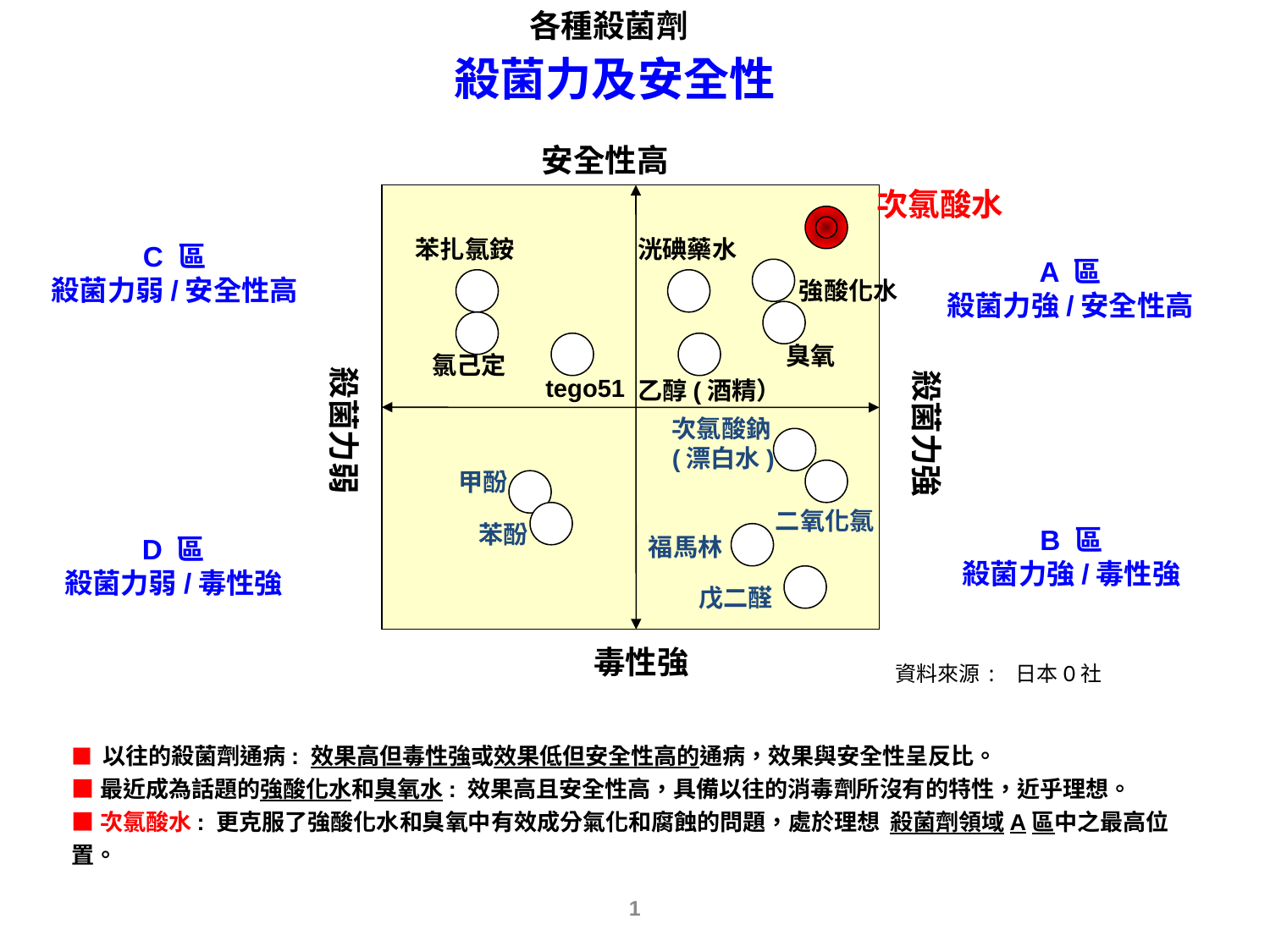

各種殺菌劑
殺菌力及安全性
安全性高
次氯酸水

苯扎氯銨
洸碘藥水

強酸化水

臭氧
氯己定
殺菌力弱
殺菌力強
tego51
乙醇(酒精）

次氯酸鈉
(漂白水)

甲酚

二氧化氯

苯酚

福馬林

戊二醛
毒性強
C 區
殺菌力弱/安全性高
A 區
殺菌力強/安全性高
B 區
殺菌力強/毒性強
D 區
殺菌力弱/毒性強
資料來源: 日本O社
■ 以往的殺菌劑通病: 效果高但毒性強或效果低但安全性高的通病，效果與安全性呈反比。
■ 最近成為話題的強酸化水和臭氧水: 效果高且安全性高，具備以往的消毒劑所沒有的特性，近乎理想。
■ 次氯酸水: 更克服了強酸化水和臭氧中有效成分氣化和腐蝕的問題，處於理想  殺菌劑領域A區中之最高位置。
1